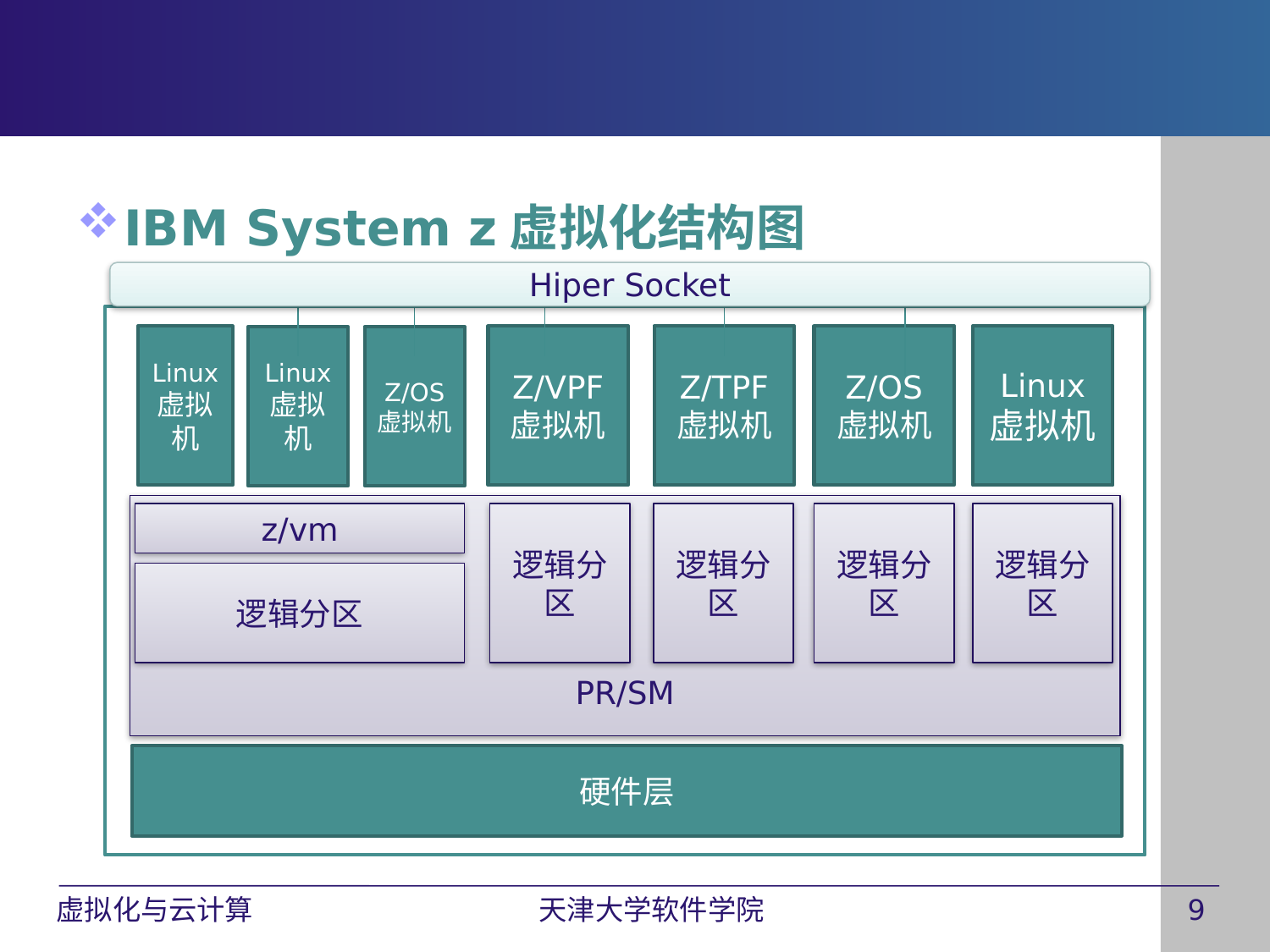

#
IBM System z虚拟化结构图
Hiper Socket

Linux
虚拟机
Z/OS
虚拟机
Z/TPF
虚拟机
Z/VPF
虚拟机
Linux
虚拟机
Linux
虚拟机
Z/OS
虚拟机

PR/SM
逻辑分区
逻辑分区
逻辑分区
z/vm
逻辑分区
逻辑分区
硬件层